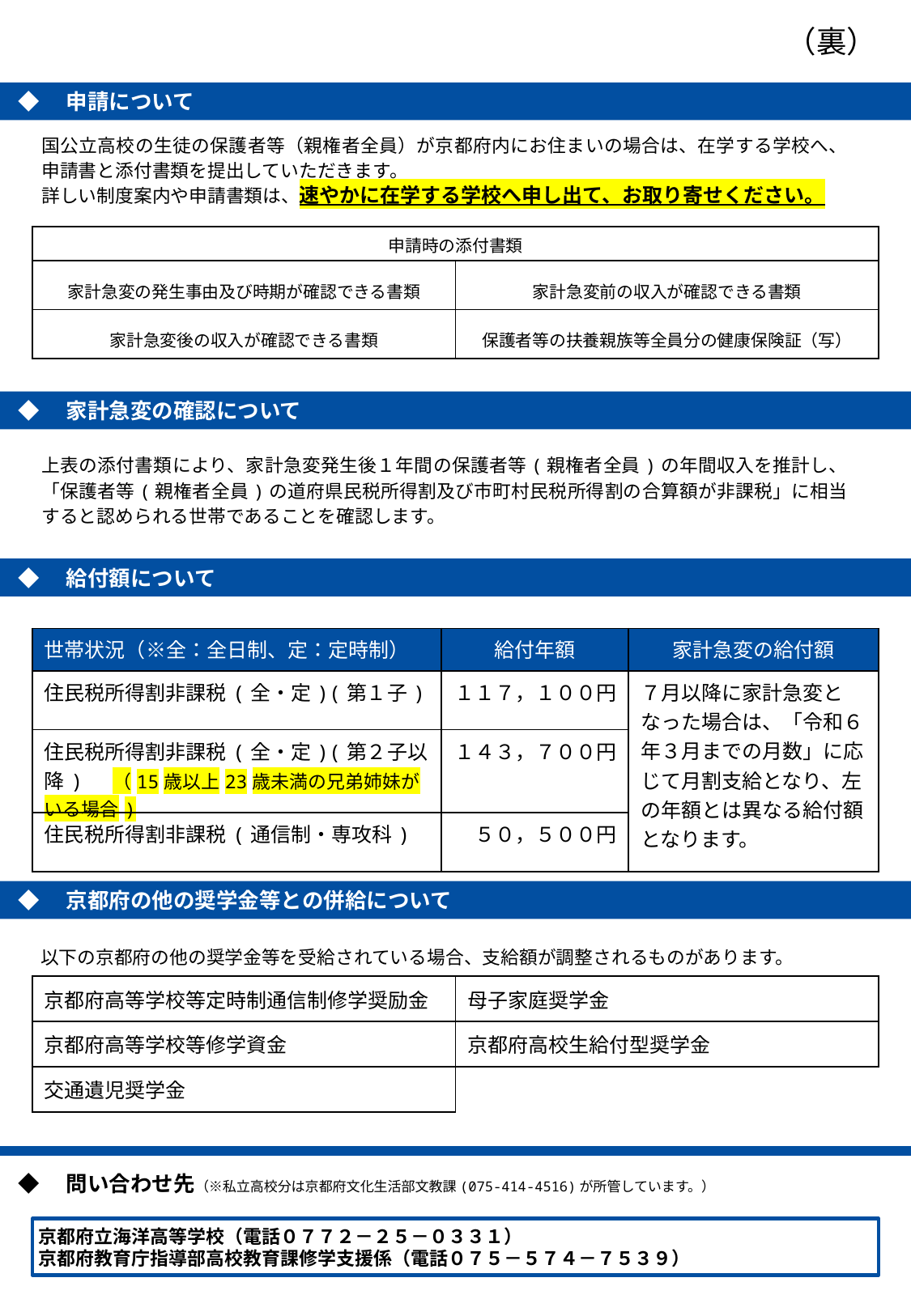

（裏）
◆　申請について
国公立高校の生徒の保護者等（親権者全員）が京都府内にお住まいの場合は、在学する学校へ、申請書と添付書類を提出していただきます。
詳しい制度案内や申請書類は、速やかに在学する学校へ申し出て、お取り寄せください。

| 申請時の添付書類 |  |
| --- | --- |
| 家計急変の発生事由及び時期が確認できる書類 | 家計急変前の収入が確認できる書類 |
| 家計急変後の収入が確認できる書類 | 保護者等の扶養親族等全員分の健康保険証（写） |
◆　家計急変の確認について
上表の添付書類により、家計急変発生後１年間の保護者等(親権者全員)の年間収入を推計し、「保護者等(親権者全員)の道府県民税所得割及び市町村民税所得割の合算額が非課税」に相当すると認められる世帯であることを確認します。
◆　給付額について
| 世帯状況（※全：全日制、定：定時制） | 給付年額 | 家計急変の給付額 |
| --- | --- | --- |
| 住民税所得割非課税(全・定)(第１子) | １１７，１００円 | ７月以降に家計急変となった場合は、「令和６年３月までの月数」に応じて月割支給となり、左の年額とは異なる給付額となります。 |
| 住民税所得割非課税(全・定)(第２子以降) （15歳以上23歳未満の兄弟姉妹がいる場合) | １４３，７００円 |  |
| 住民税所得割非課税(通信制・専攻科) | ５０，５００円 |  |
◆　京都府の他の奨学金等との併給について
以下の京都府の他の奨学金等を受給されている場合、支給額が調整されるものがあります。
| 京都府高等学校等定時制通信制修学奨励金 | 母子家庭奨学金 |
| --- | --- |
| 京都府高等学校等修学資金 | 京都府高校生給付型奨学金 |
| 交通遺児奨学金 |  |
◆　問い合わせ先（※私立高校分は京都府文化生活部文教課(075-414-4516)が所管しています。）
京都府立海洋高等学校（電話０７７２－２５－０３３１）
京都府教育庁指導部高校教育課修学支援係（電話０７５－５７４－７５３９）